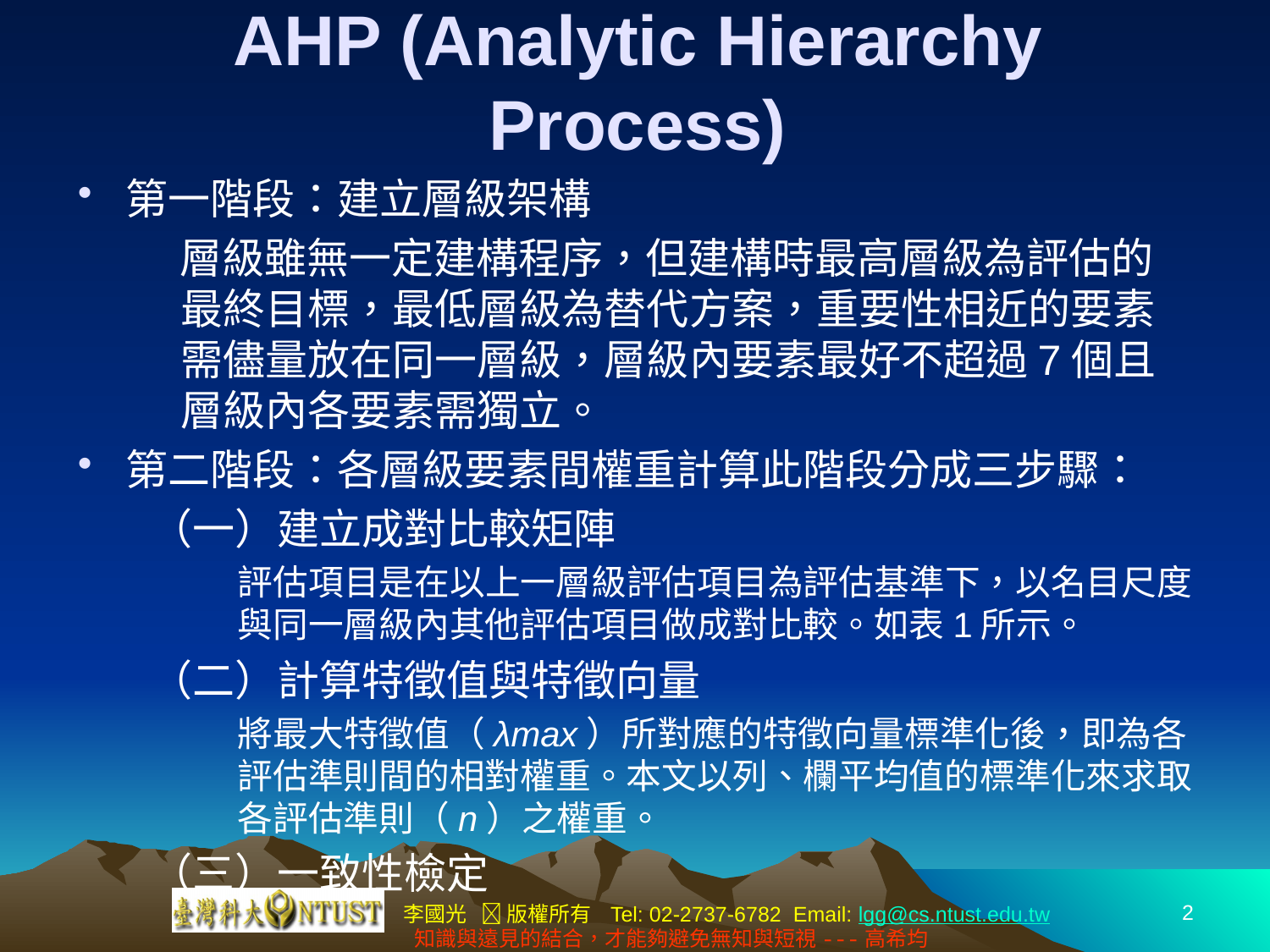

# AHP (Analytic Hierarchy Process)
第一階段：建立層級架構
  層級雖無一定建構程序，但建構時最高層級為評估的最終目標，最低層級為替代方案，重要性相近的要素需儘量放在同一層級，層級內要素最好不超過7個且層級內各要素需獨立。
第二階段：各層級要素間權重計算此階段分成三步驟：
（一）建立成對比較矩陣
   評估項目是在以上一層級評估項目為評估基準下，以名目尺度與同一層級內其他評估項目做成對比較。如表1所示。
（二）計算特徵值與特徵向量
   將最大特徵值（λmax）所對應的特徵向量標準化後，即為各評估準則間的相對權重。本文以列、欄平均值的標準化來求取各評估準則（n）之權重。
（三）一致性檢定
2